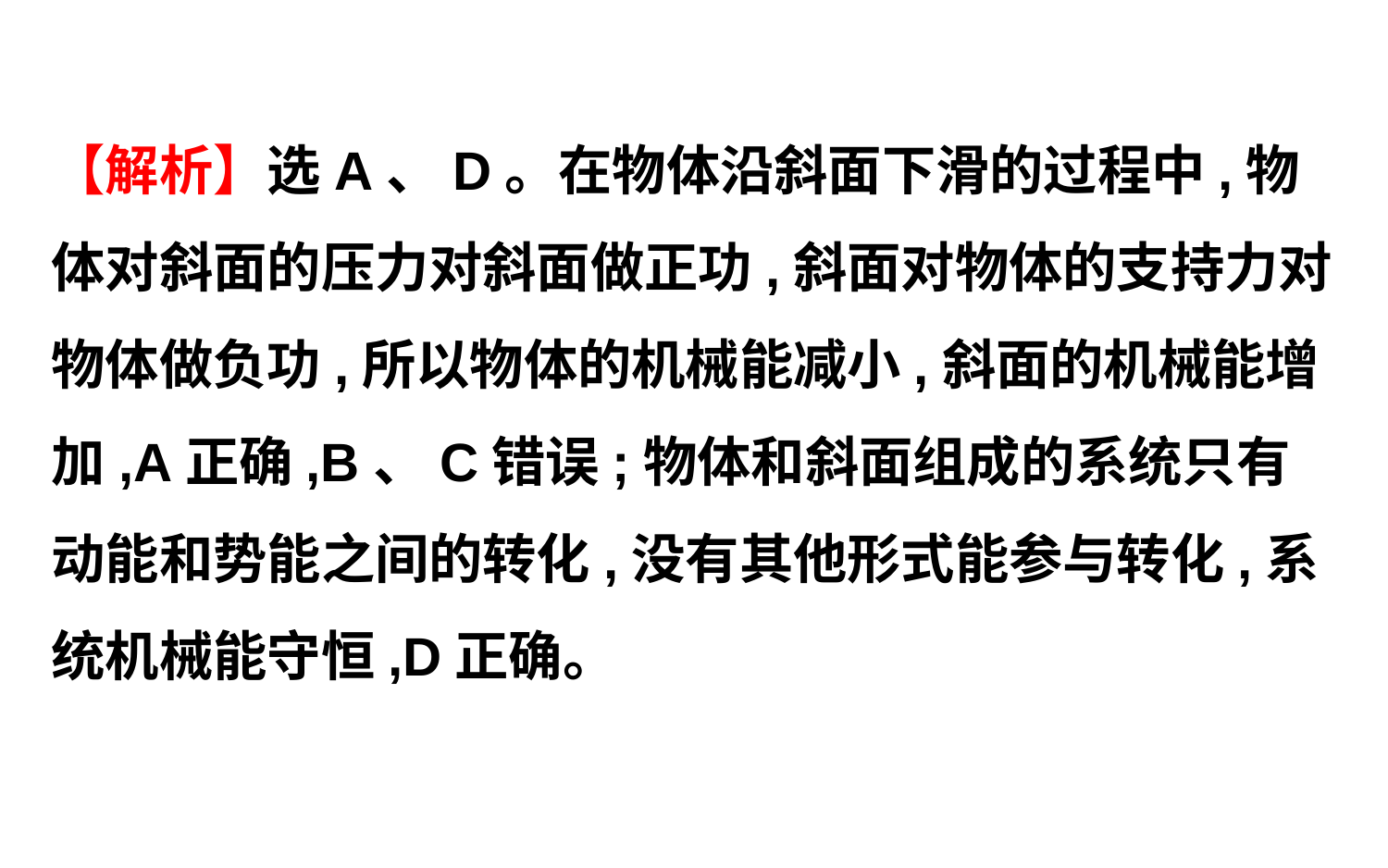

【解析】选A、D。在物体沿斜面下滑的过程中,物体对斜面的压力对斜面做正功,斜面对物体的支持力对物体做负功,所以物体的机械能减小,斜面的机械能增加,A正确,B、C错误;物体和斜面组成的系统只有动能和势能之间的转化,没有其他形式能参与转化,系统机械能守恒,D正确。